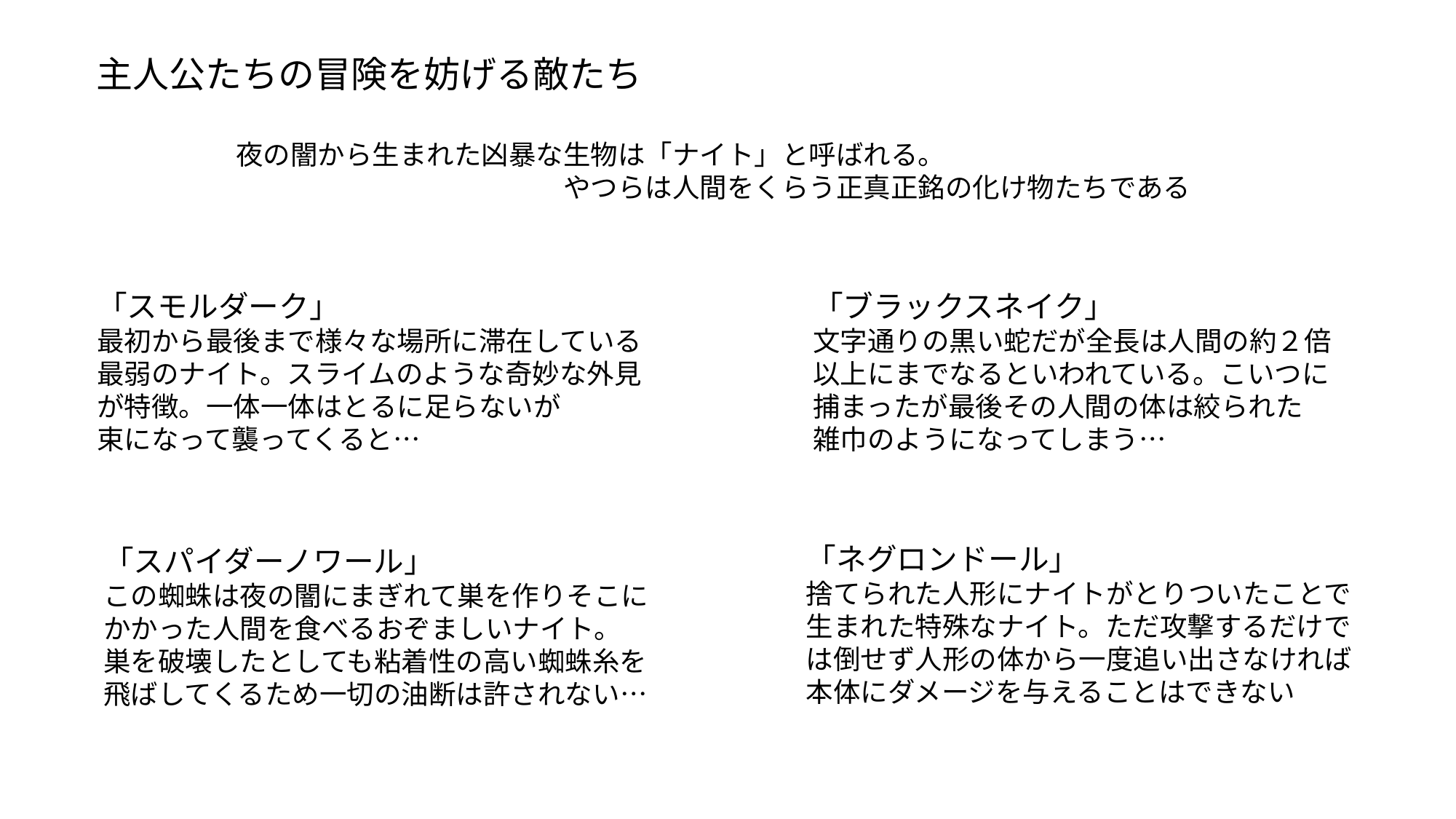

主人公たちの冒険を妨げる敵たち
夜の闇から生まれた凶暴な生物は「ナイト」と呼ばれる。
　　　　　　　　　　　　やつらは人間をくらう正真正銘の化け物たちである
「スモルダーク」
最初から最後まで様々な場所に滞在している
最弱のナイト。スライムのような奇妙な外見
が特徴。一体一体はとるに足らないが
束になって襲ってくると…
「ブラックスネイク」
文字通りの黒い蛇だが全長は人間の約２倍
以上にまでなるといわれている。こいつに
捕まったが最後その人間の体は絞られた
雑巾のようになってしまう…
「ネグロンドール」
捨てられた人形にナイトがとりついたことで
生まれた特殊なナイト。ただ攻撃するだけで
は倒せず人形の体から一度追い出さなければ
本体にダメージを与えることはできない
「スパイダーノワール」
この蜘蛛は夜の闇にまぎれて巣を作りそこに
かかった人間を食べるおぞましいナイト。
巣を破壊したとしても粘着性の高い蜘蛛糸を
飛ばしてくるため一切の油断は許されない…